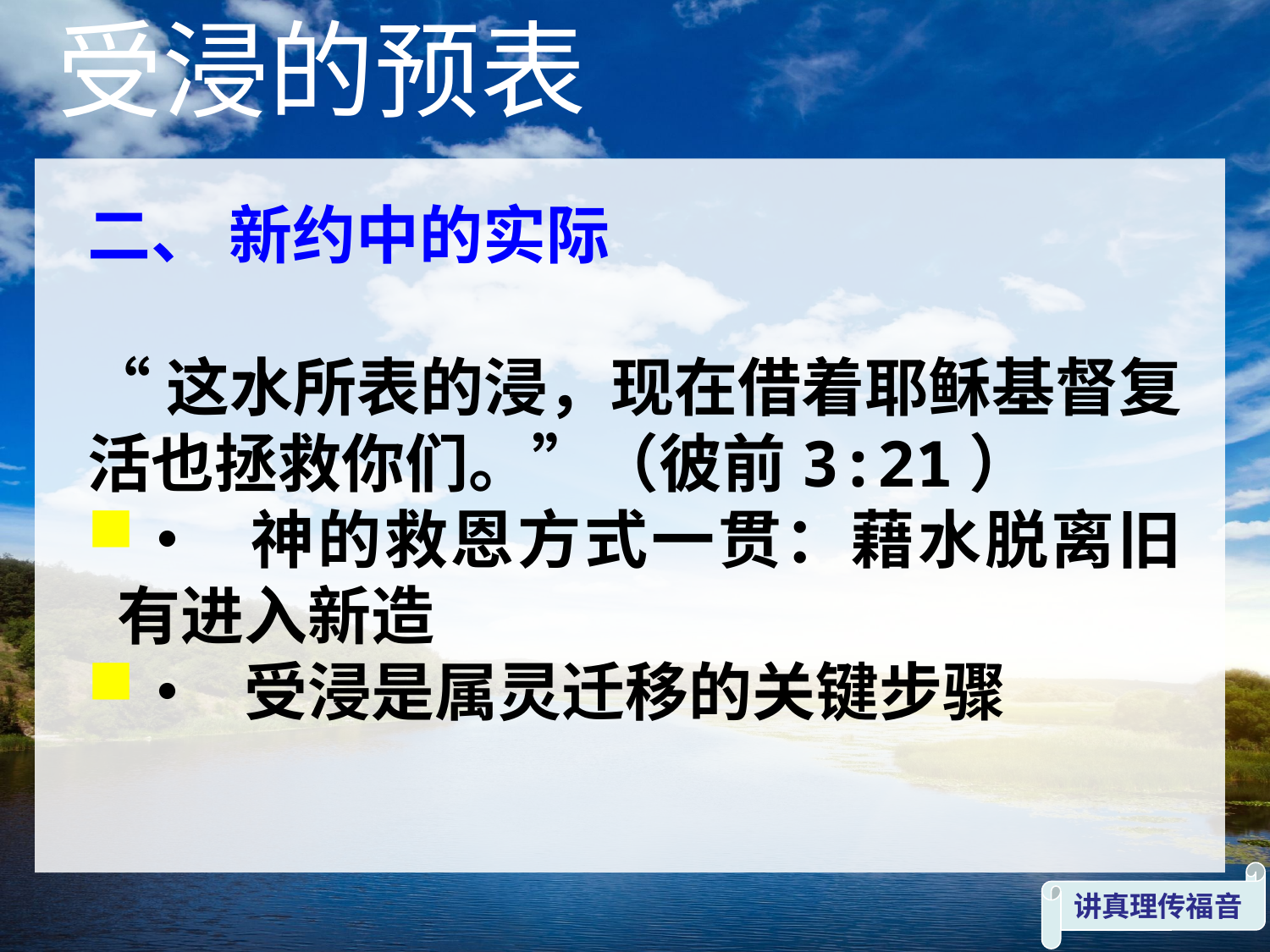

受浸的预表

二、 新约中的实际

“这水所表的浸，现在借着耶稣基督复活也拯救你们。”（彼前3:21）
•	神的救恩方式一贯：藉水脱离旧有进入新造
•	受浸是属灵迁移的关键步骤

讲真理传福音